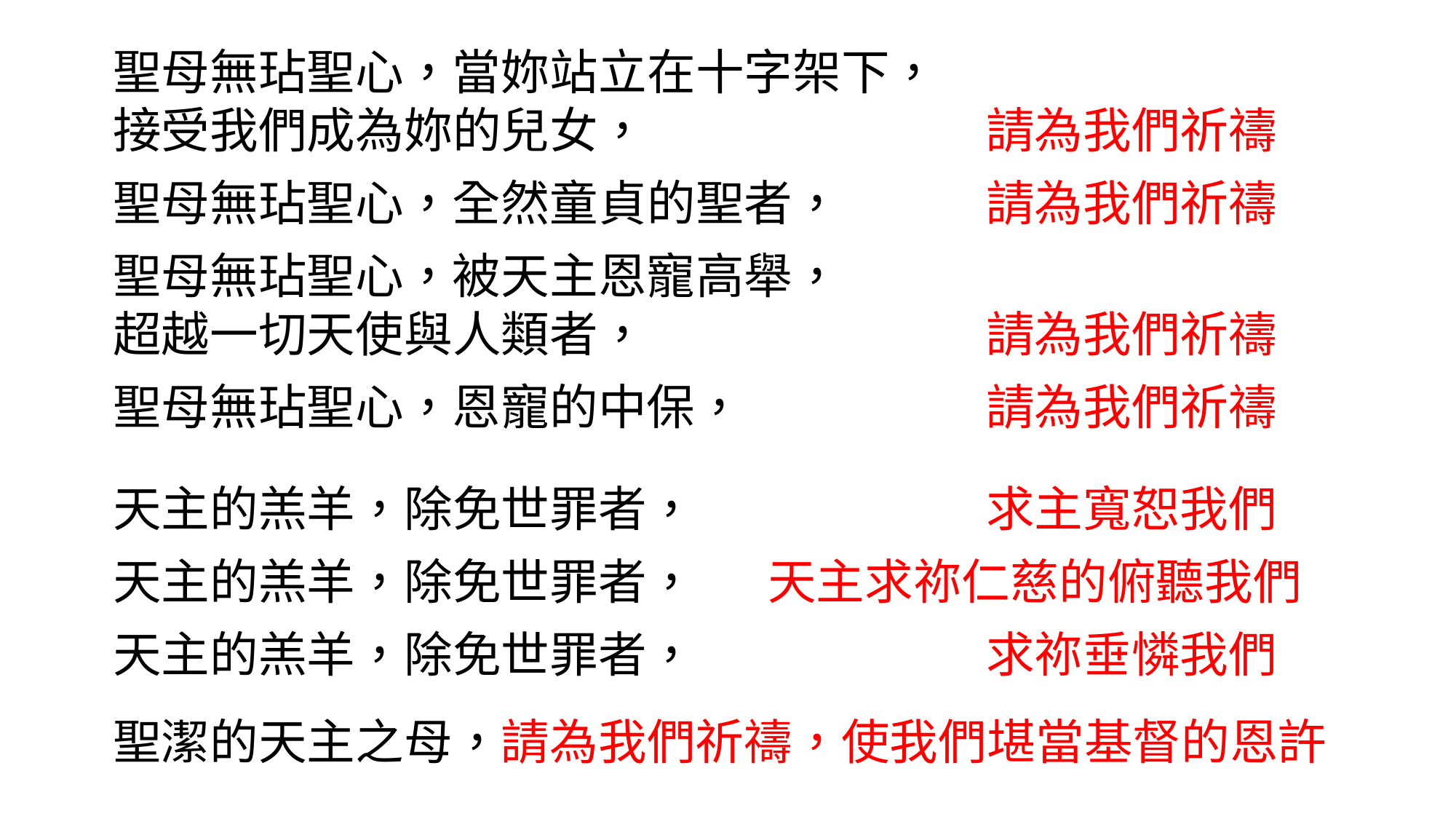

聖母無玷聖心，當妳站立在十字架下，
接受我們成為妳的兒女，				請為我們祈禱

聖母無玷聖心，全然童貞的聖者，		請為我們祈禱

聖母無玷聖心，被天主恩寵高舉，
超越一切天使與人類者，				請為我們祈禱

聖母無玷聖心，恩寵的中保，			請為我們祈禱

天主的羔羊，除免世罪者，			求主寬恕我們

天主的羔羊，除免世罪者，	天主求祢仁慈的俯聽我們

天主的羔羊，除免世罪者，			求祢垂憐我們

聖潔的天主之母，請為我們祈禱，使我們堪當基督的恩許